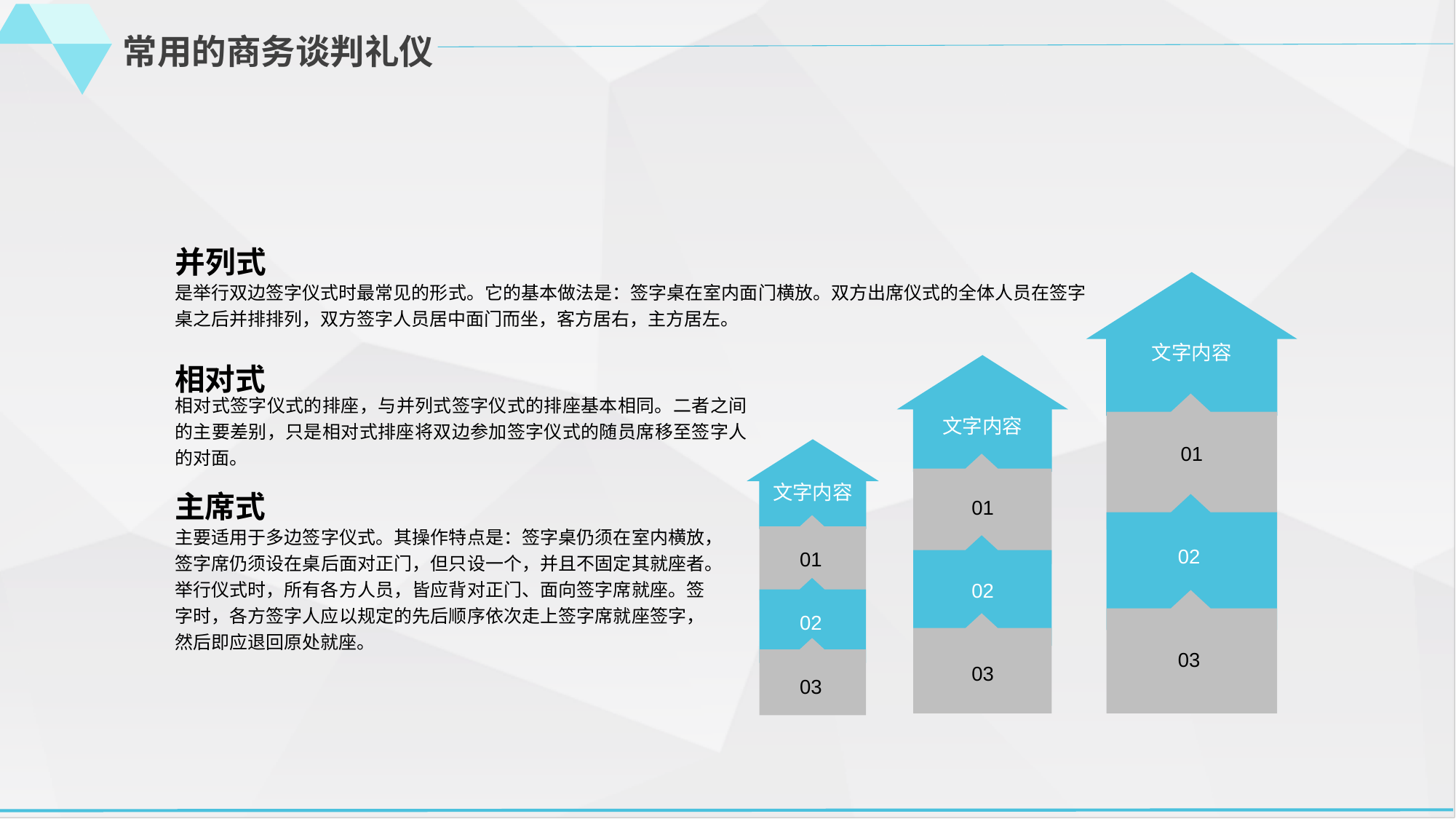

常用的商务谈判礼仪

并列式
是举行双边签字仪式时最常见的形式。它的基本做法是：签字桌在室内面门横放。双方出席仪式的全体人员在签字桌之后并排排列，双方签字人员居中面门而坐，客方居右，主方居左。

文字内容

01

02

03
相对式
相对式签字仪式的排座，与并列式签字仪式的排座基本相同。二者之间的主要差别，只是相对式排座将双边参加签字仪式的随员席移至签字人的对面。

文字内容

01

02

03

文字内容

01

02

03
主席式
主要适用于多边签字仪式。其操作特点是：签字桌仍须在室内横放，签字席仍须设在桌后面对正门，但只设一个，并且不固定其就座者。举行仪式时，所有各方人员，皆应背对正门、面向签字席就座。签字时，各方签字人应以规定的先后顺序依次走上签字席就座签字，然后即应退回原处就座。